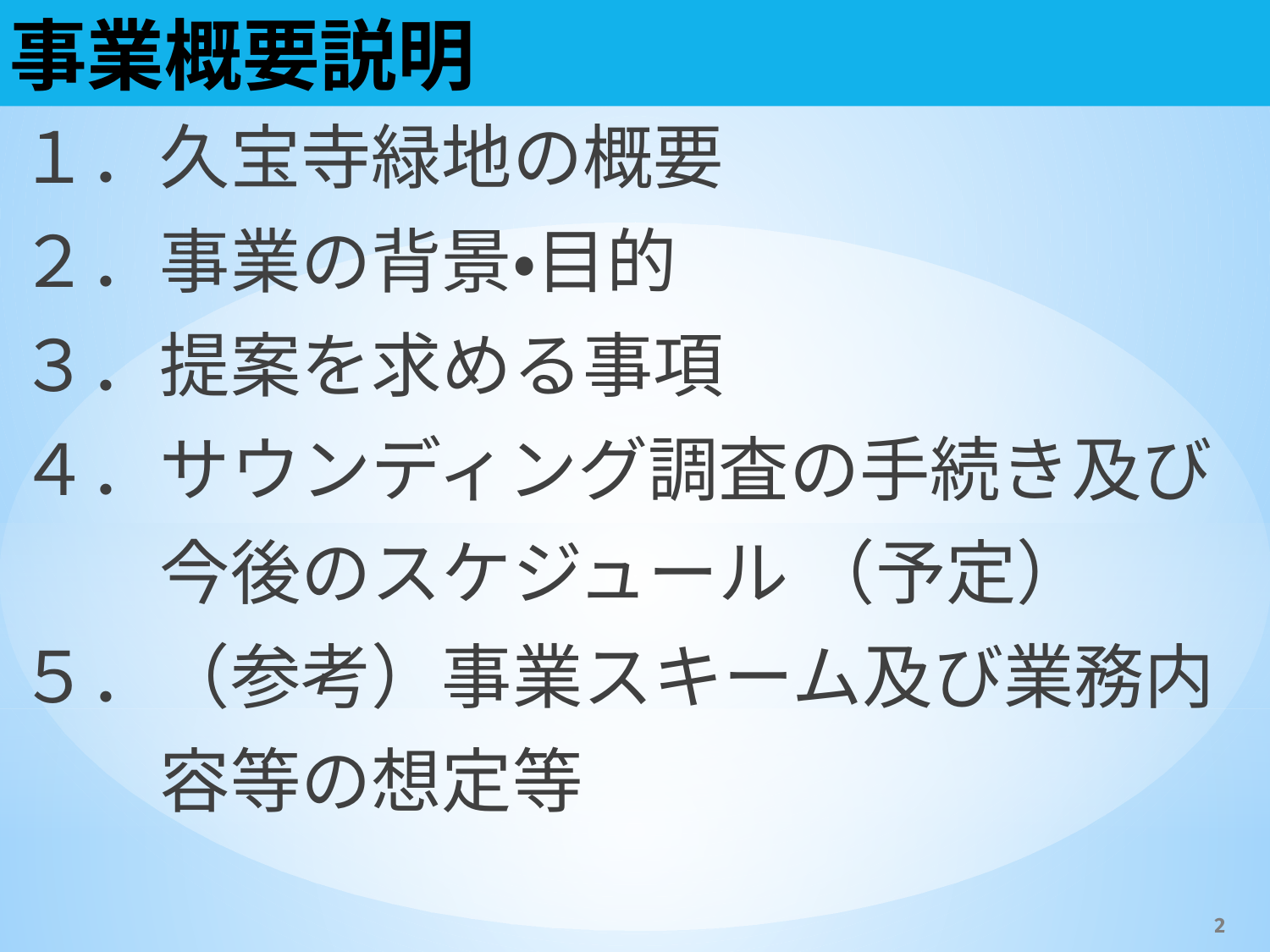

# 事業概要説明
１．久宝寺緑地の概要
２．事業の背景・目的
３．提案を求める事項
４．サウンディング調査の手続き及び
　　今後のスケジュール （予定）
５．（参考）事業スキーム及び業務内
　　容等の想定等

2